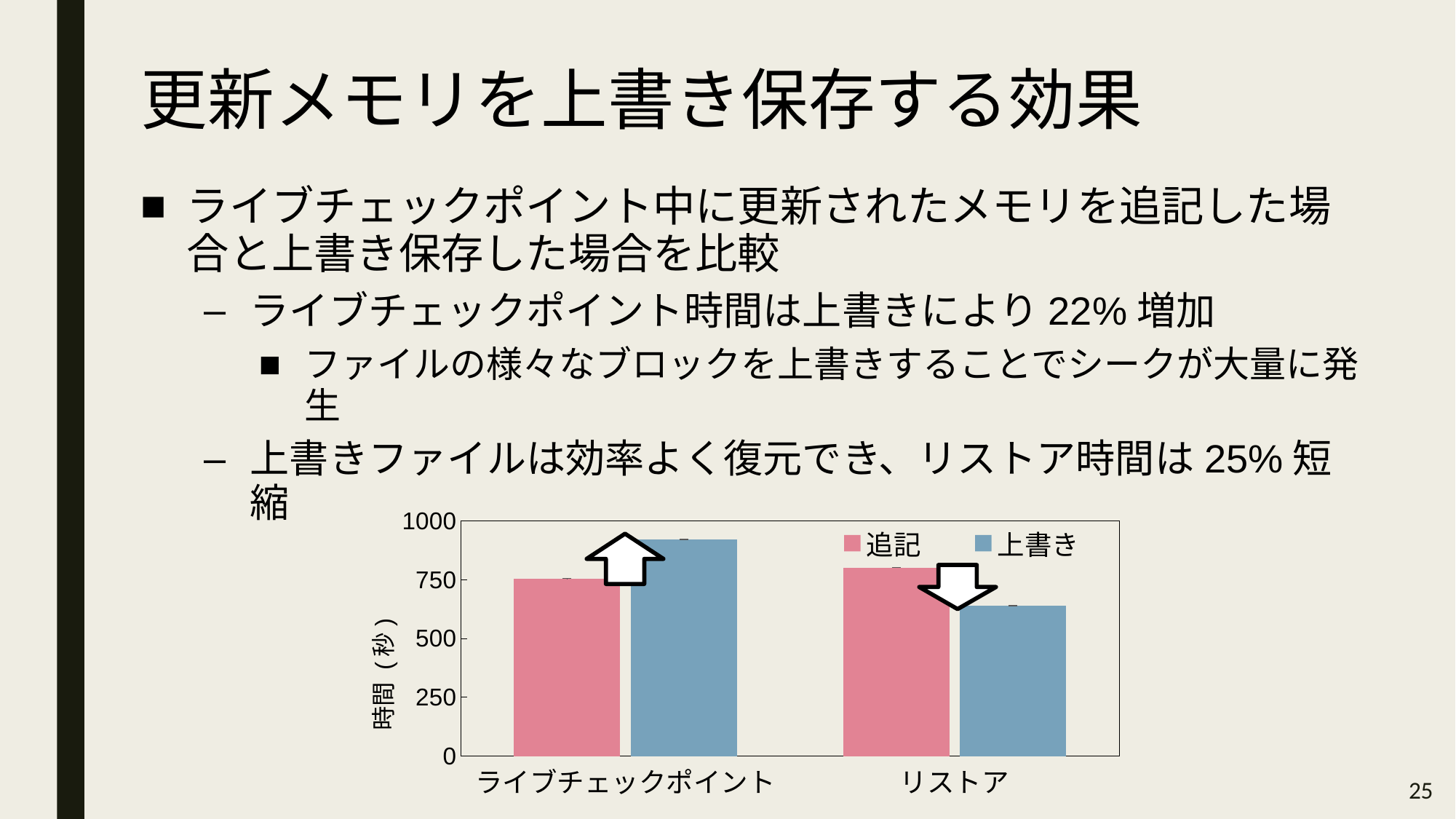

# 更新メモリを上書き保存する効果
ライブチェックポイント中に更新されたメモリを追記した場合と上書き保存した場合を比較
ライブチェックポイント時間は上書きにより22%増加
ファイルの様々なブロックを上書きすることでシークが大量に発生
上書きファイルは効率よく復元でき、リストア時間は25%短縮

### Chart

| Category | 追記 | 上書き |
|---|---|---|
| ライブチェックポイント | 755.6 | 921.8 |
| リストア | 801.6 | 638.8 |

25